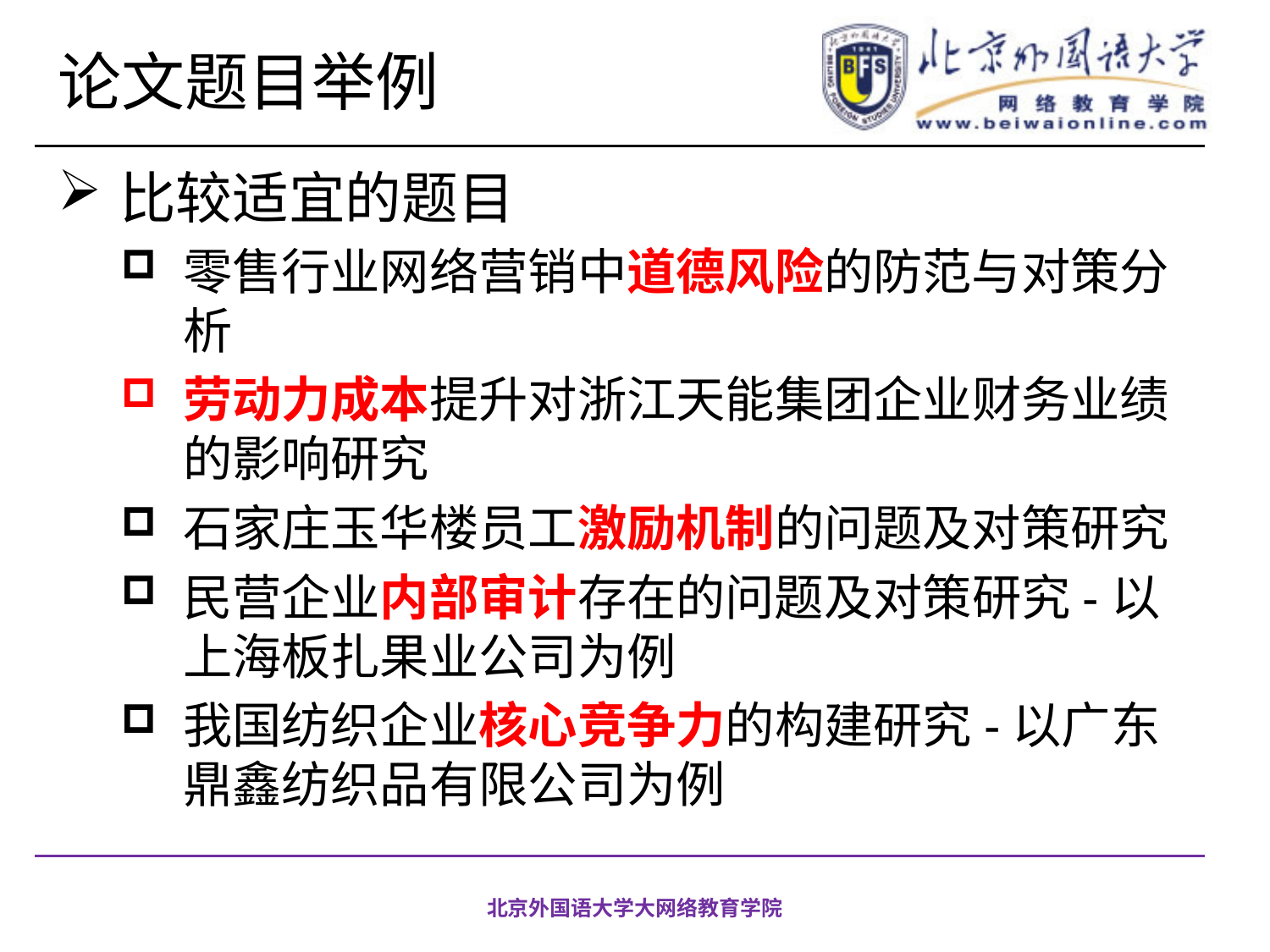

# 论文题目举例
比较适宜的题目
零售行业网络营销中道德风险的防范与对策分析
劳动力成本提升对浙江天能集团企业财务业绩的影响研究
石家庄玉华楼员工激励机制的问题及对策研究
民营企业内部审计存在的问题及对策研究-以上海板扎果业公司为例
我国纺织企业核心竞争力的构建研究-以广东鼎鑫纺织品有限公司为例

北京外国语大学大网络教育学院
24